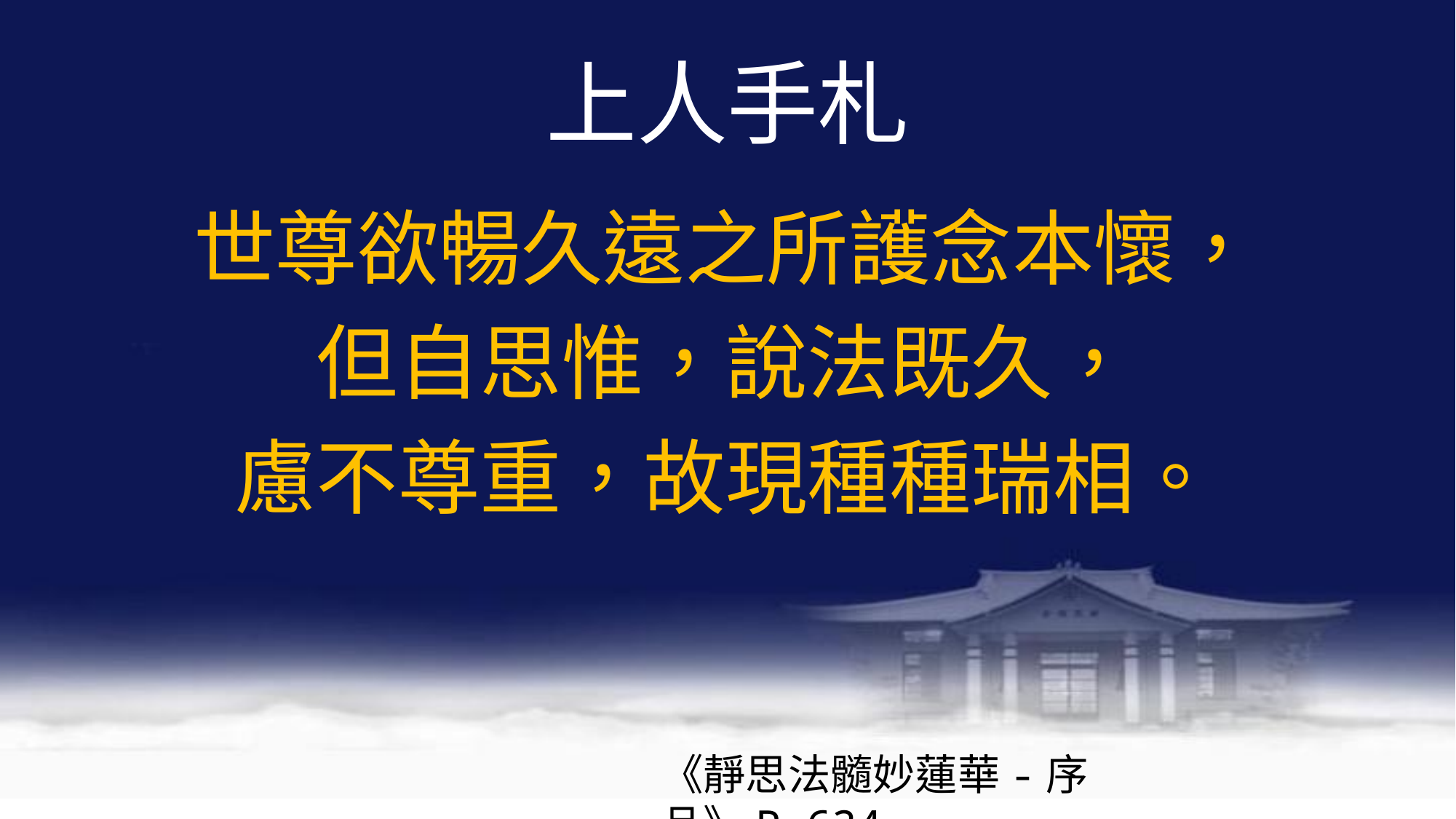

# 上人手札
世尊欲暢久遠之所護念本懷，
但自思惟，說法既久，
慮不尊重，故現種種瑞相。
《靜思法髓妙蓮華-序品》P.634